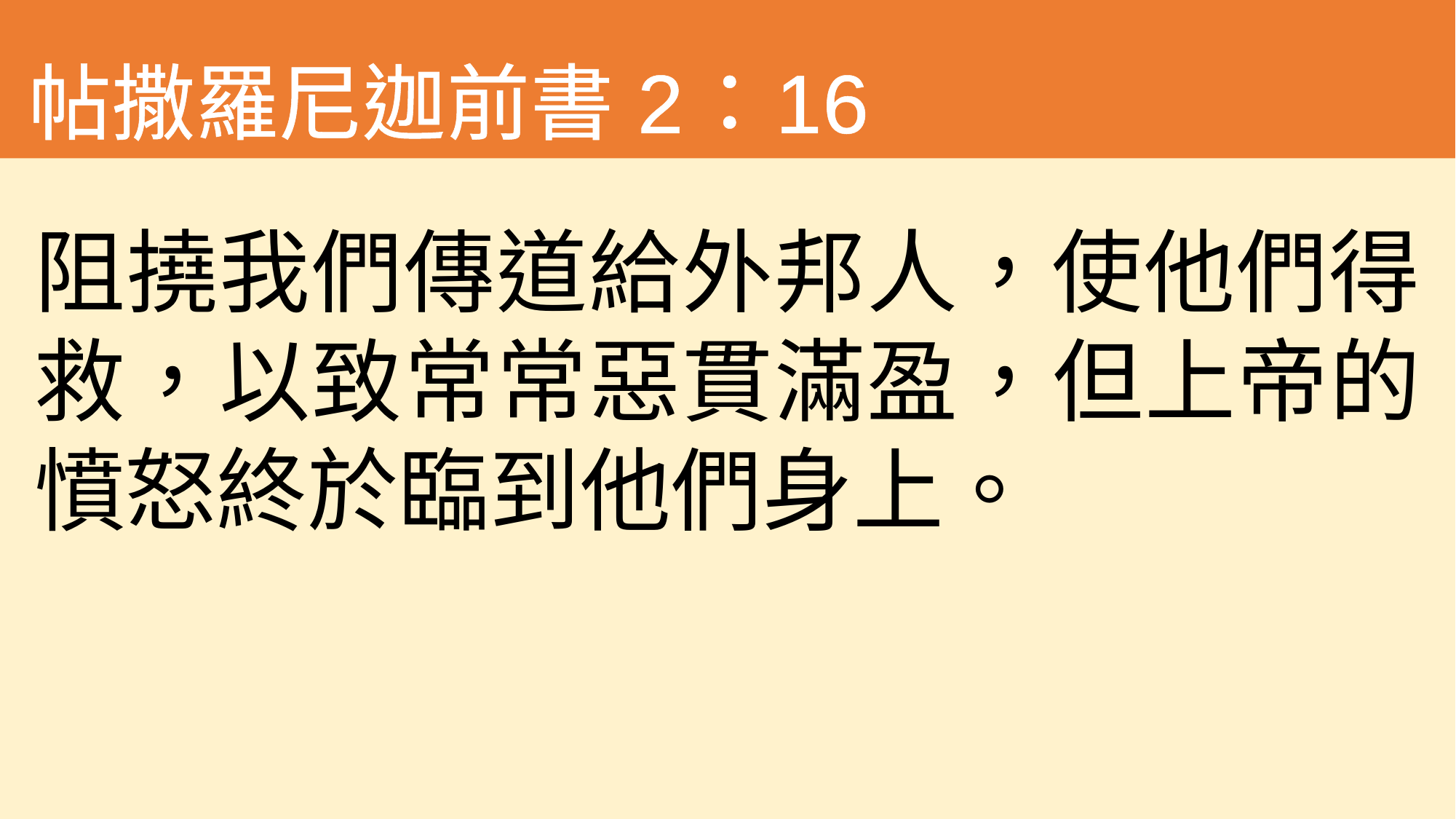

帖撒羅尼迦前書 2：16

阻撓我們傳道給外邦人，使他們得救，以致常常惡貫滿盈，但上帝的憤怒終於臨到他們身上。